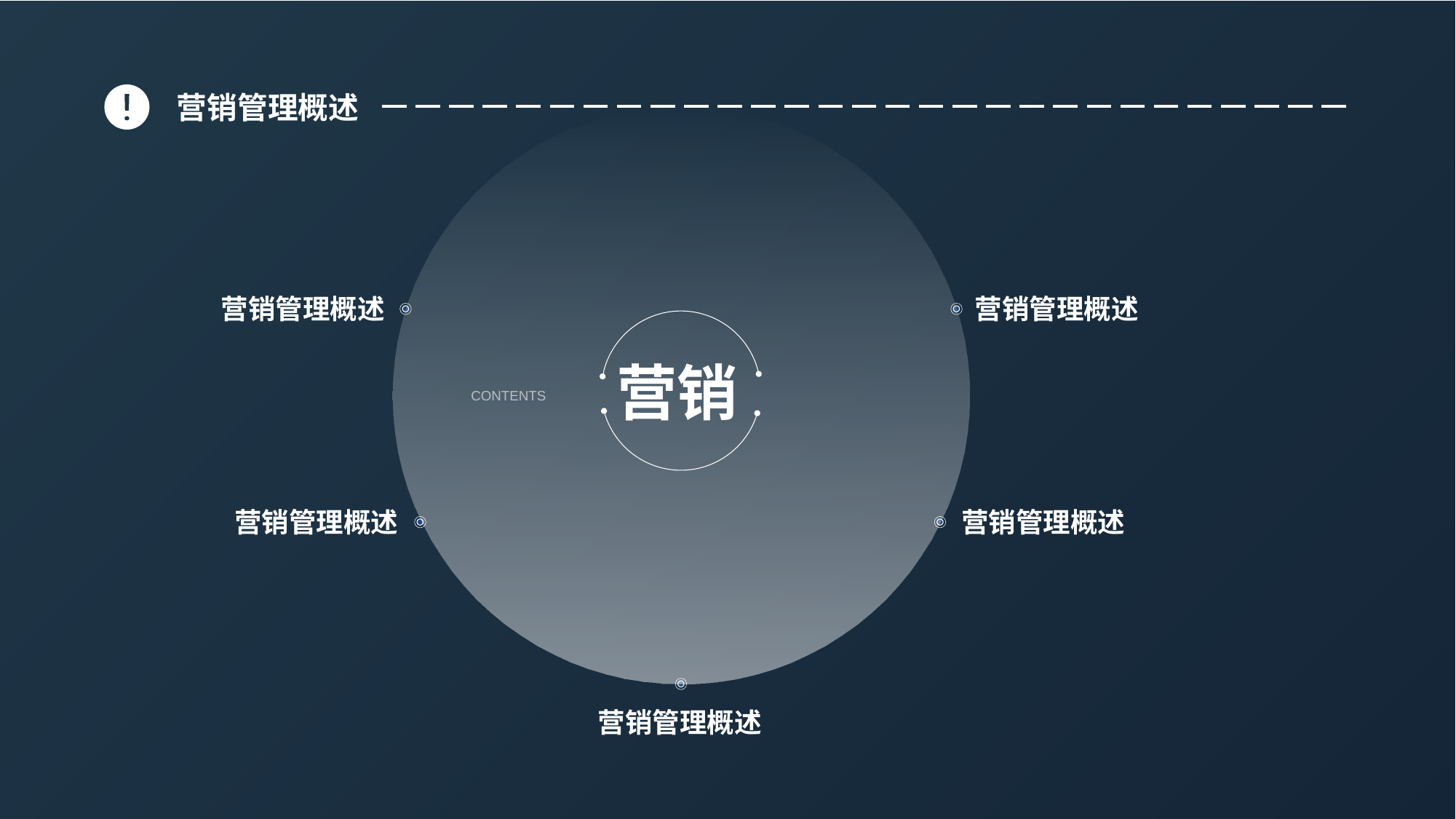

营销管理概述

营销
CONTENTS
营销管理概述
营销管理概述

营销管理概述
营销管理概述

营销管理概述